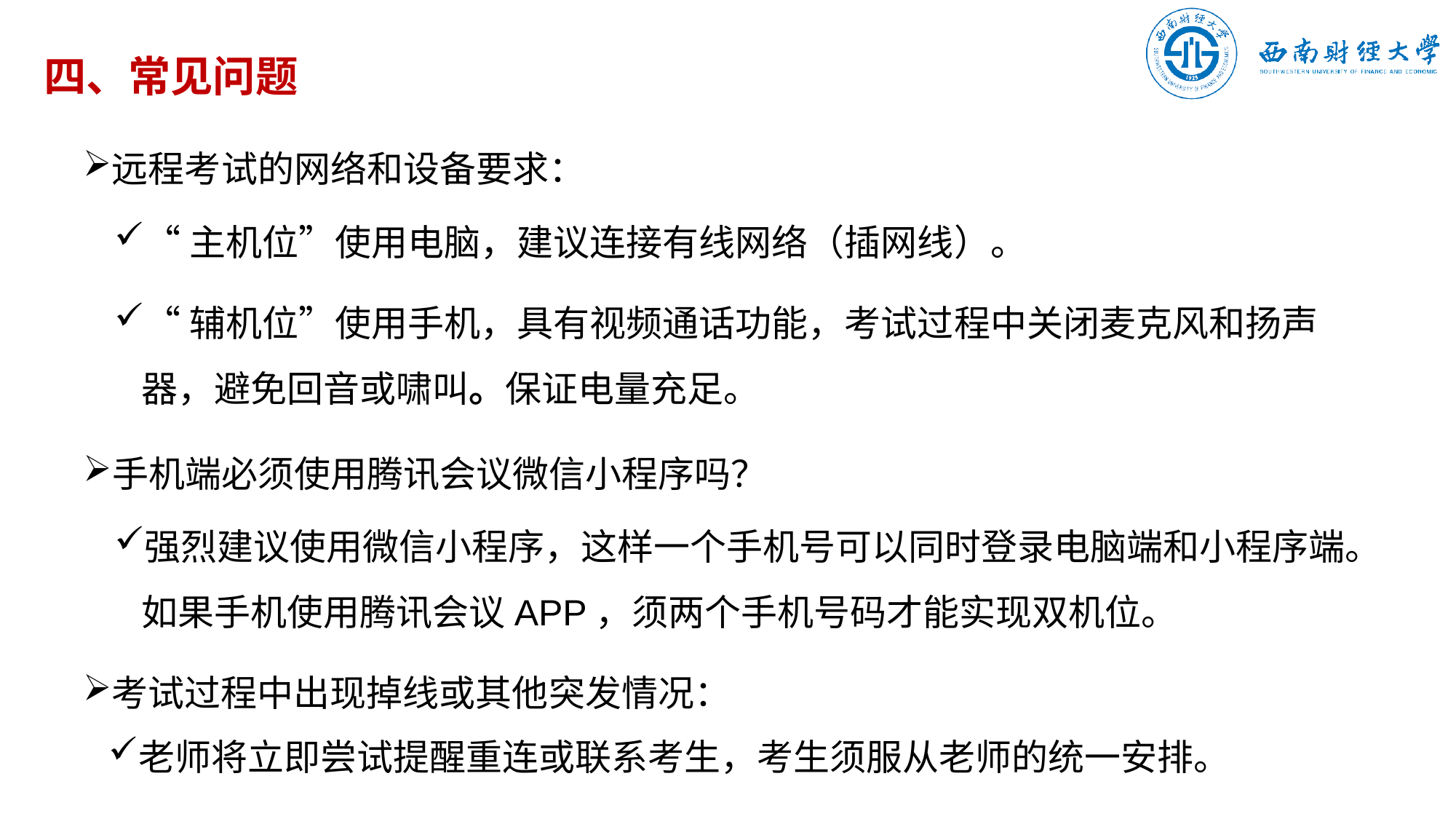

四、常见问题
远程考试的网络和设备要求：
“主机位”使用电脑，建议连接有线网络（插网线）。
“辅机位”使用手机，具有视频通话功能，考试过程中关闭麦克风和扬声器，避免回音或啸叫。保证电量充足。

手机端必须使用腾讯会议微信小程序吗？
强烈建议使用微信小程序，这样一个手机号可以同时登录电脑端和小程序端。如果手机使用腾讯会议APP，须两个手机号码才能实现双机位。
考试过程中出现掉线或其他突发情况：
老师将立即尝试提醒重连或联系考生，考生须服从老师的统一安排。